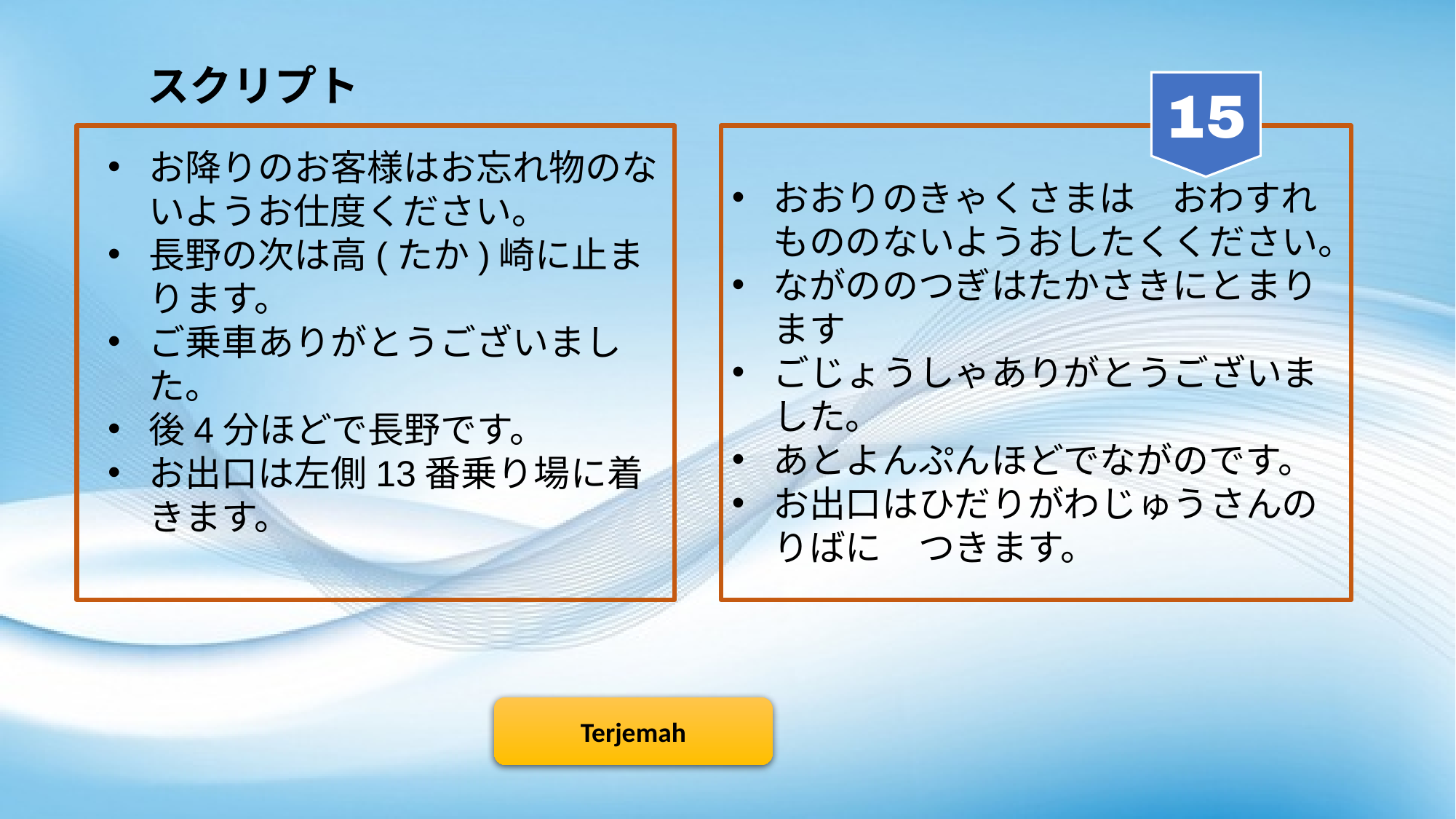

スクリプト
15

おおりのきゃくさまは　おわすれもののないようおしたくください。
ながののつぎはたかさきにとまります
ごじょうしゃありがとうございました。
あとよんぷんほどでながのです。
お出口はひだりがわじゅうさんのりばに　つきます。

お降りのお客様はお忘れ物のないようお仕度ください。
長野の次は高(たか)崎に止まります。
ご乗車ありがとうございました。
後4分ほどで長野です。
お出口は左側13番乗り場に着きます。

Terjemah